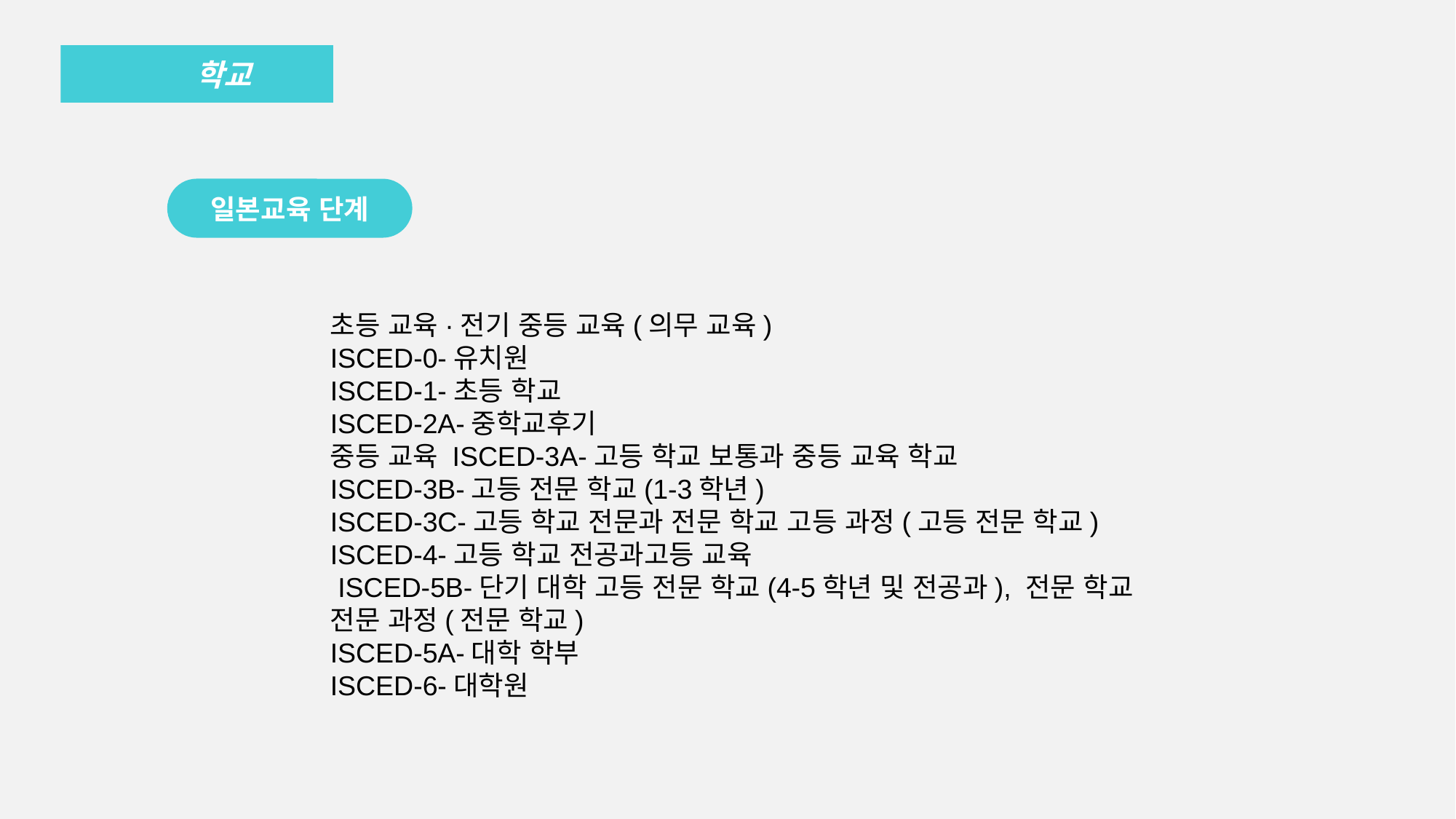

학교
일본교육 단계
초등 교육·전기 중등 교육(의무 교육)
ISCED-0-유치원
ISCED-1-초등 학교
ISCED-2A-중학교후기
중등 교육 ISCED-3A-고등 학교 보통과 중등 교육 학교
ISCED-3B-고등 전문 학교(1-3학년)
ISCED-3C-고등 학교 전문과 전문 학교 고등 과정(고등 전문 학교)
ISCED-4-고등 학교 전공과고등 교육
 ISCED-5B-단기 대학 고등 전문 학교(4-5학년 및 전공과), 전문 학교 전문 과정(전문 학교)
ISCED-5A-대학 학부
ISCED-6-대학원